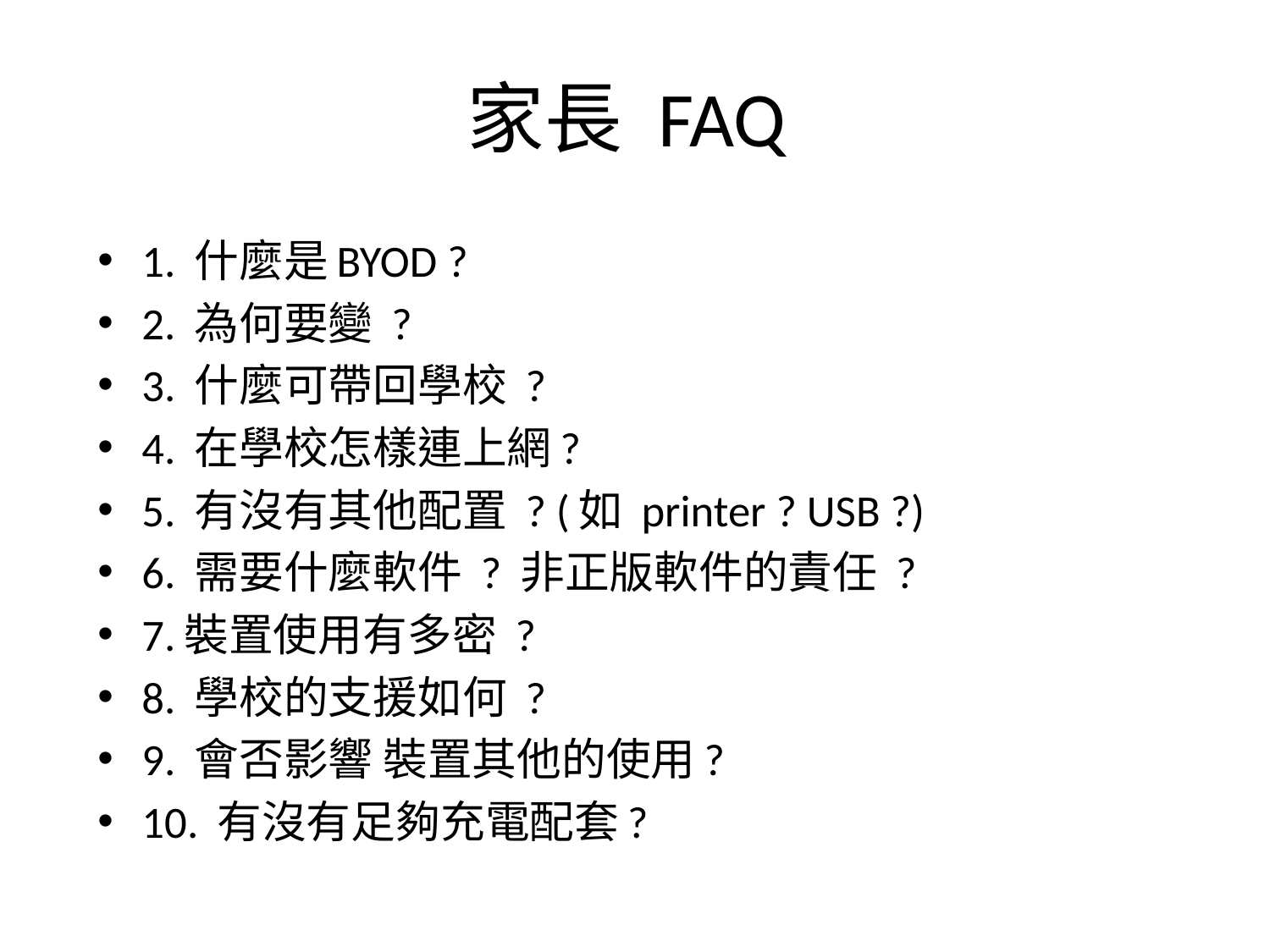

# 家長 FAQ
1. 什麼是BYOD ?
2. 為何要變 ?
3. 什麼可帶回學校 ?
4. 在學校怎樣連上網?
5. 有沒有其他配置 ? (如 printer ? USB ?)
6. 需要什麼軟件 ? 非正版軟件的責任 ?
7.裝置使用有多密 ?
8. 學校的支援如何 ?
9. 會否影響 裝置其他的使用?
10. 有沒有足夠充電配套?